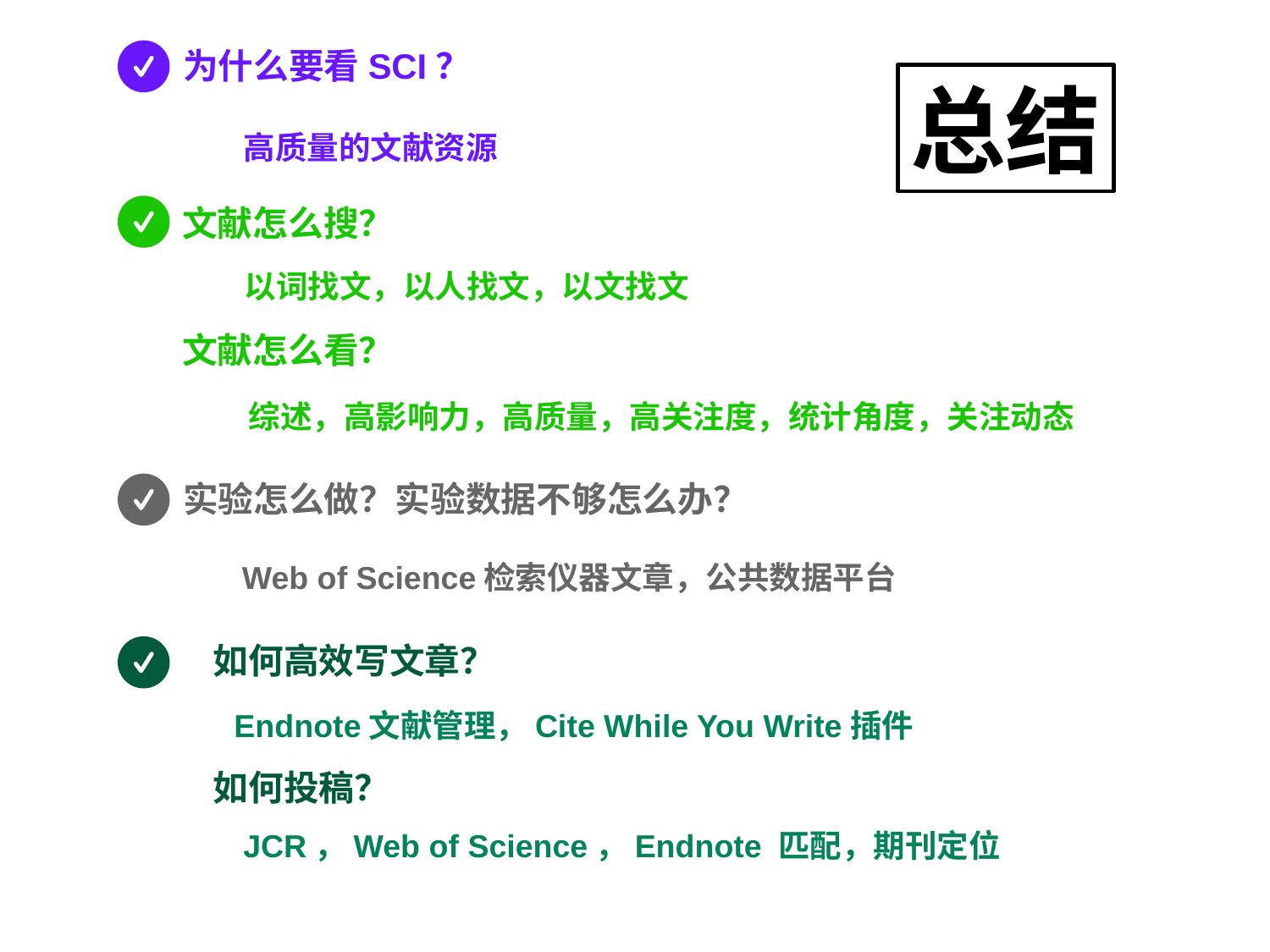

为什么要看SCI？
总结

高质量的文献资源

文献怎么搜？

文献怎么看？

以词找文，以人找文，以文找文

综述，高影响力，高质量，高关注度，统计角度，关注动态

实验怎么做？实验数据不够怎么办？

Web of Science检索仪器文章，公共数据平台

如何高效写文章？

如何投稿？
Endnote文献管理，Cite While You Write插件
JCR，Web of Science，Endnote 匹配，期刊定位